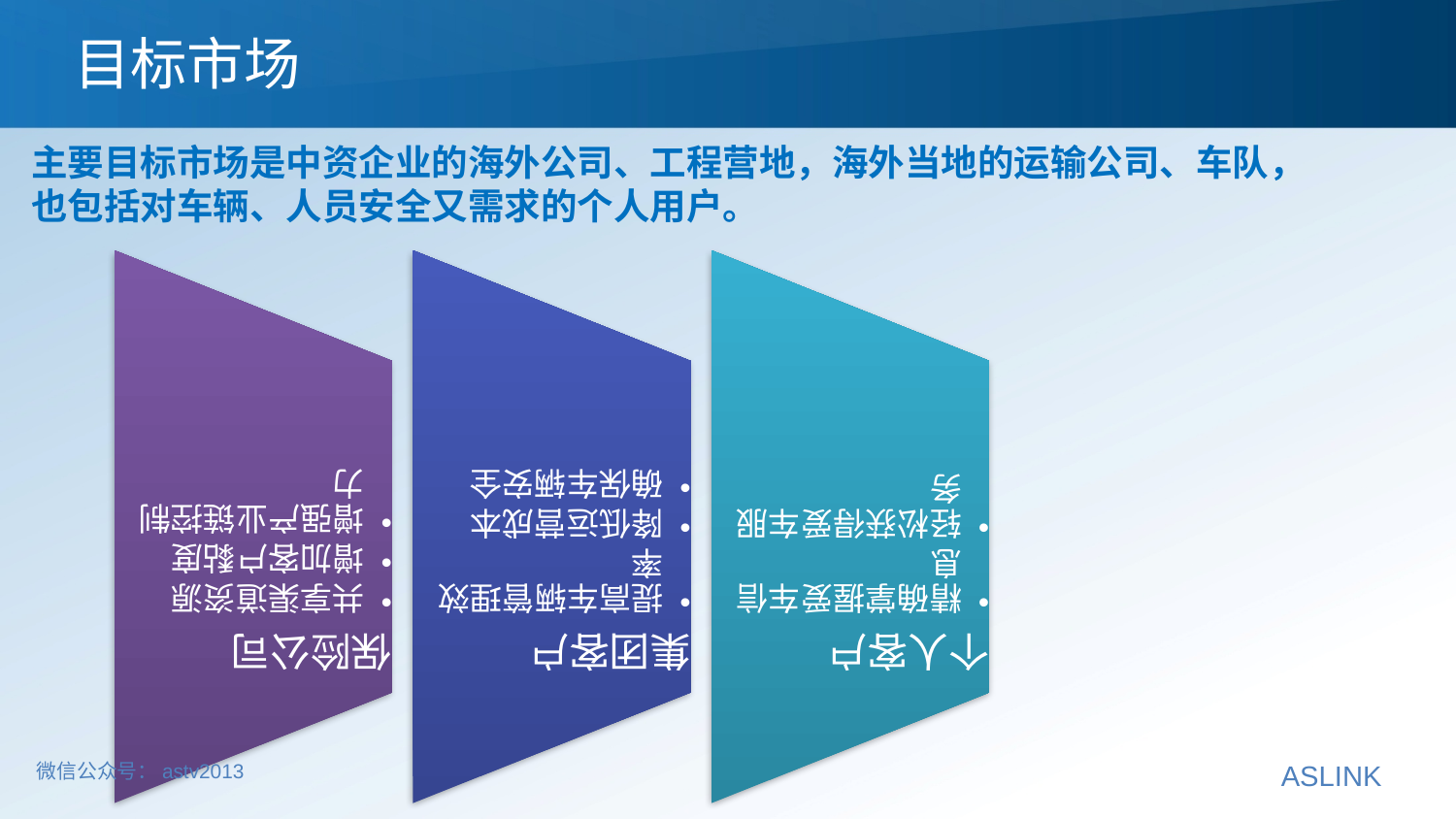

目标市场
主要目标市场是中资企业的海外公司、工程营地，海外当地的运输公司、车队，也包括对车辆、人员安全又需求的个人用户。
保险公司
共享渠道资源
增加客户黏度
增强产业链控制力
集团客户
提高车辆管理效率
降低运营成本
确保车辆安全
个人客户
精确掌握爱车信息
轻松获得爱车服务
   微信公众号：astv2013
ASLINK